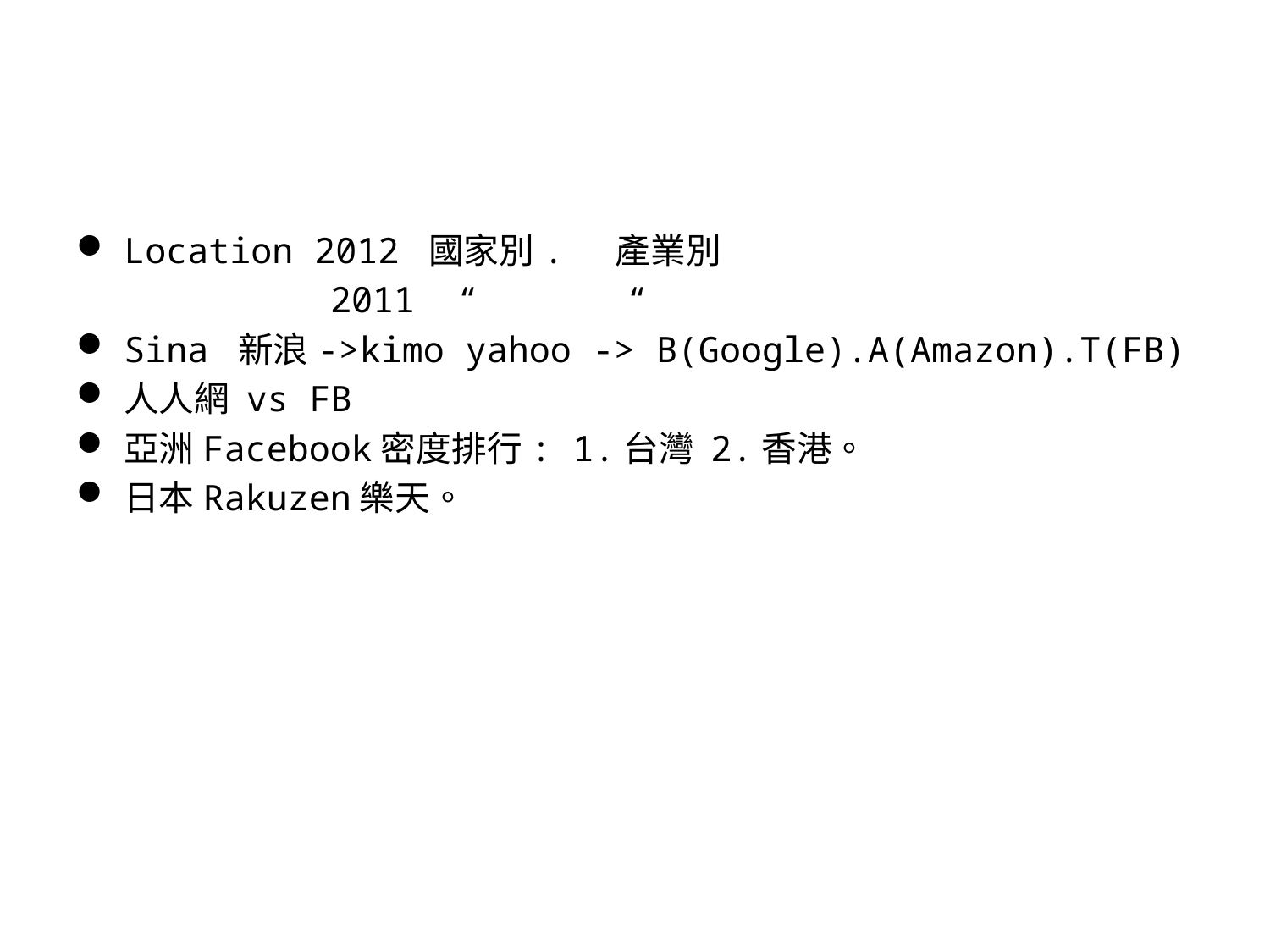

#
Location 2012 國家別.  產業別
            2011  “       “
Sina 新浪->kimo yahoo -> B(Google).A(Amazon).T(FB)
人人網 vs FB
亞洲Facebook密度排行: 1.台灣 2.香港。
日本Rakuzen樂天。